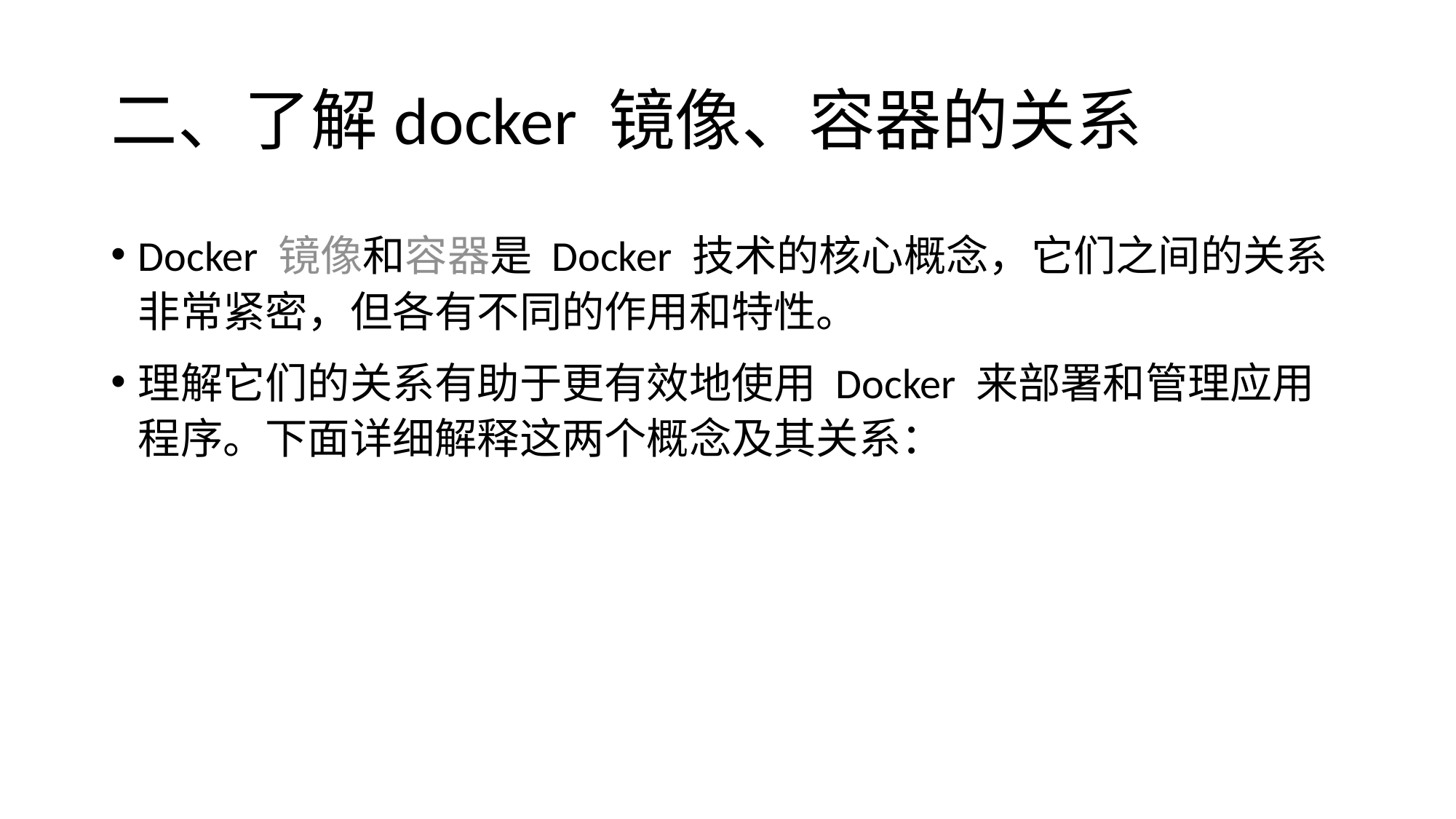

# 二、了解docker 镜像、容器的关系
Docker 镜像和容器是 Docker 技术的核心概念，它们之间的关系非常紧密，但各有不同的作用和特性。
理解它们的关系有助于更有效地使用 Docker 来部署和管理应用程序。下面详细解释这两个概念及其关系：